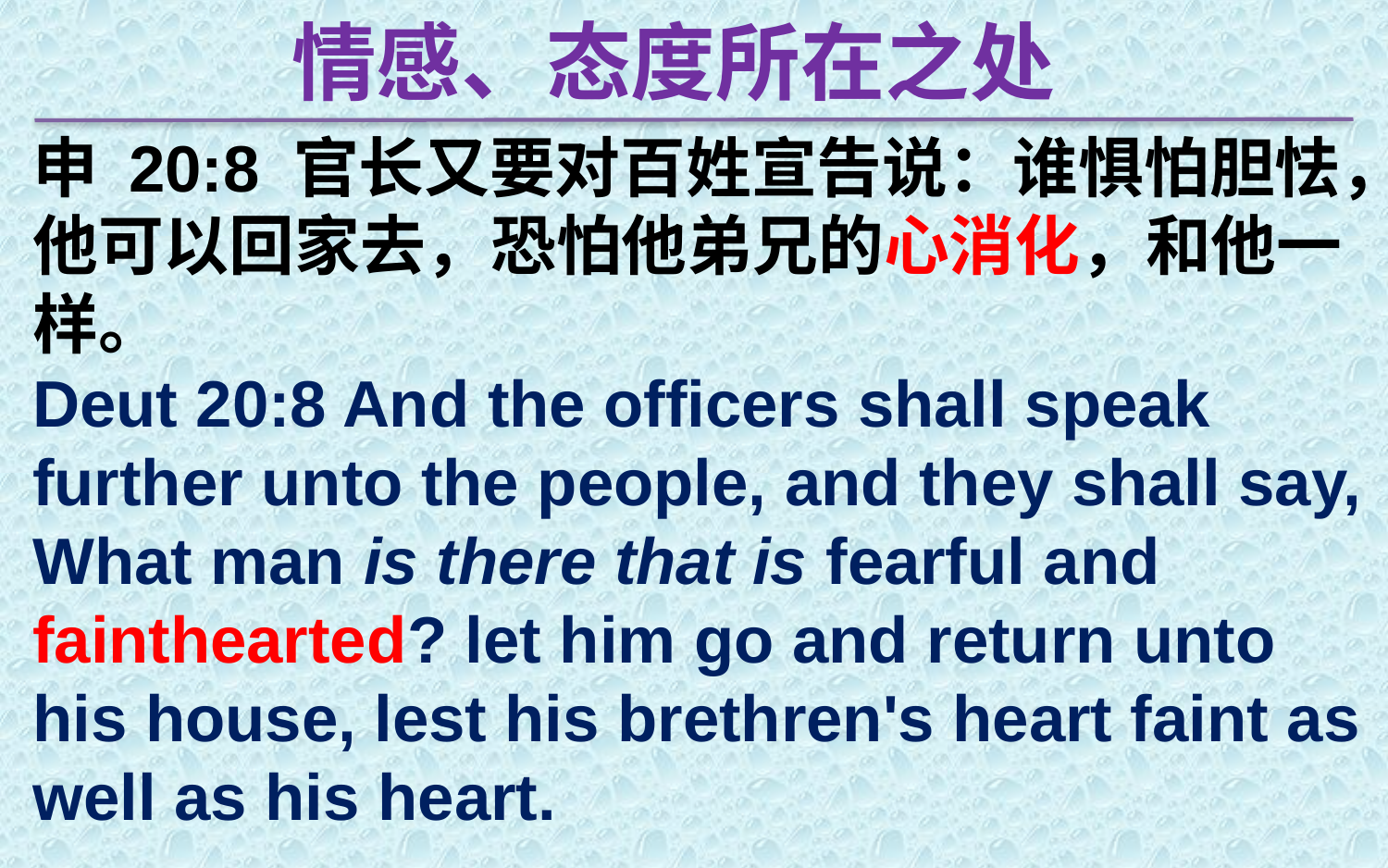

情感、态度所在之处
申 20:8 官长又要对百姓宣告说：谁惧怕胆怯，他可以回家去，恐怕他弟兄的心消化，和他一样。
Deut 20:8 And the officers shall speak further unto the people, and they shall say, What man is there that is fearful and fainthearted? let him go and return unto his house, lest his brethren's heart faint as well as his heart.